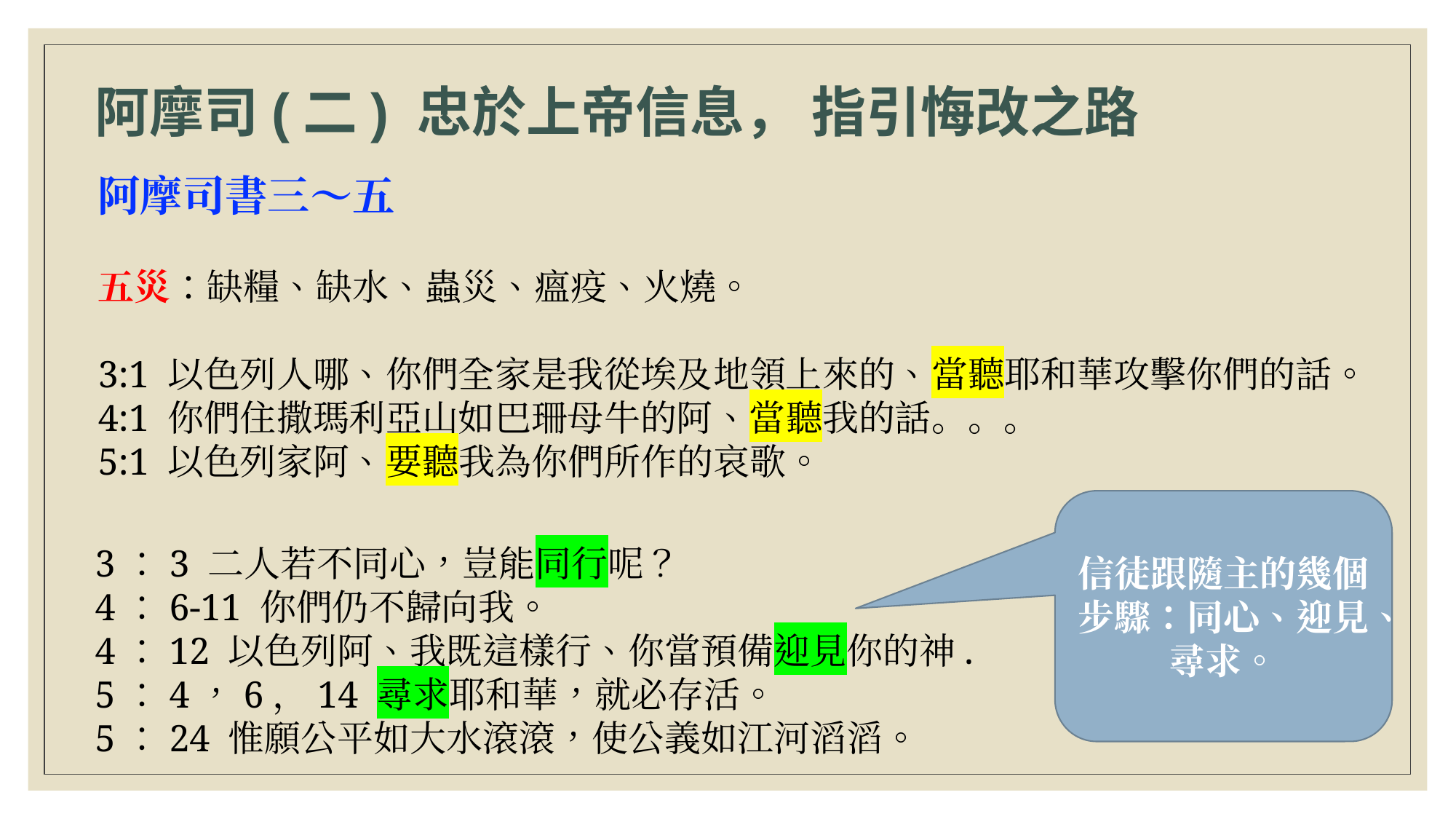

# 阿摩司(二) 忠於上帝信息， 指引悔改之路
阿摩司書三～五

五災：缺糧、缺水、蟲災、瘟疫、火燒。

3:1 以色列人哪、你們全家是我從埃及地領上來的、當聽耶和華攻擊你們的話。
4:1 你們住撒瑪利亞山如巴珊母牛的阿、當聽我的話。。。
5:1 以色列家阿、要聽我為你們所作的哀歌。

信徒跟隨主的幾個步驟：同心、迎見、尋求。
3：3 二人若不同心，豈能同行呢？
4：6-11 你們仍不歸向我。
4：12 以色列阿、我既這樣行、你當預備迎見你的神.
5：4，6，14 尋求耶和華，就必存活。
5：24 惟願公平如大水滾滾，使公義如江河滔滔。